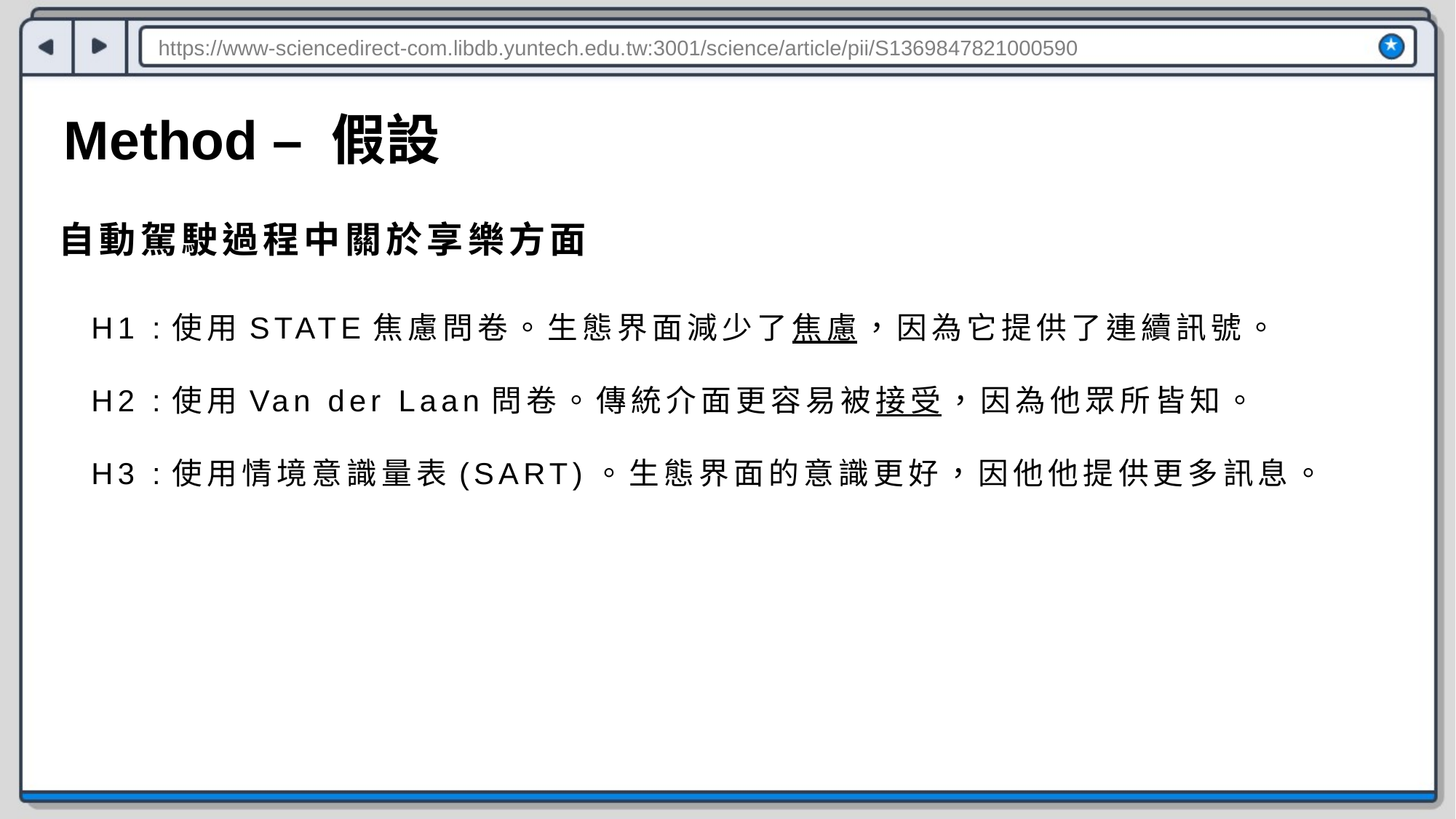

https://www-sciencedirect-com.libdb.yuntech.edu.tw:3001/science/article/pii/S1369847821000590
Method – 假設
自動駕駛過程中關於享樂方面
H1 :使用STATE焦慮問卷。生態界面減少了焦慮，因為它提供了連續訊號。
H2 :使用Van der Laan問卷。傳統介面更容易被接受，因為他眾所皆知。
H3 :使用情境意識量表(SART)。生態界面的意識更好，因他他提供更多訊息。